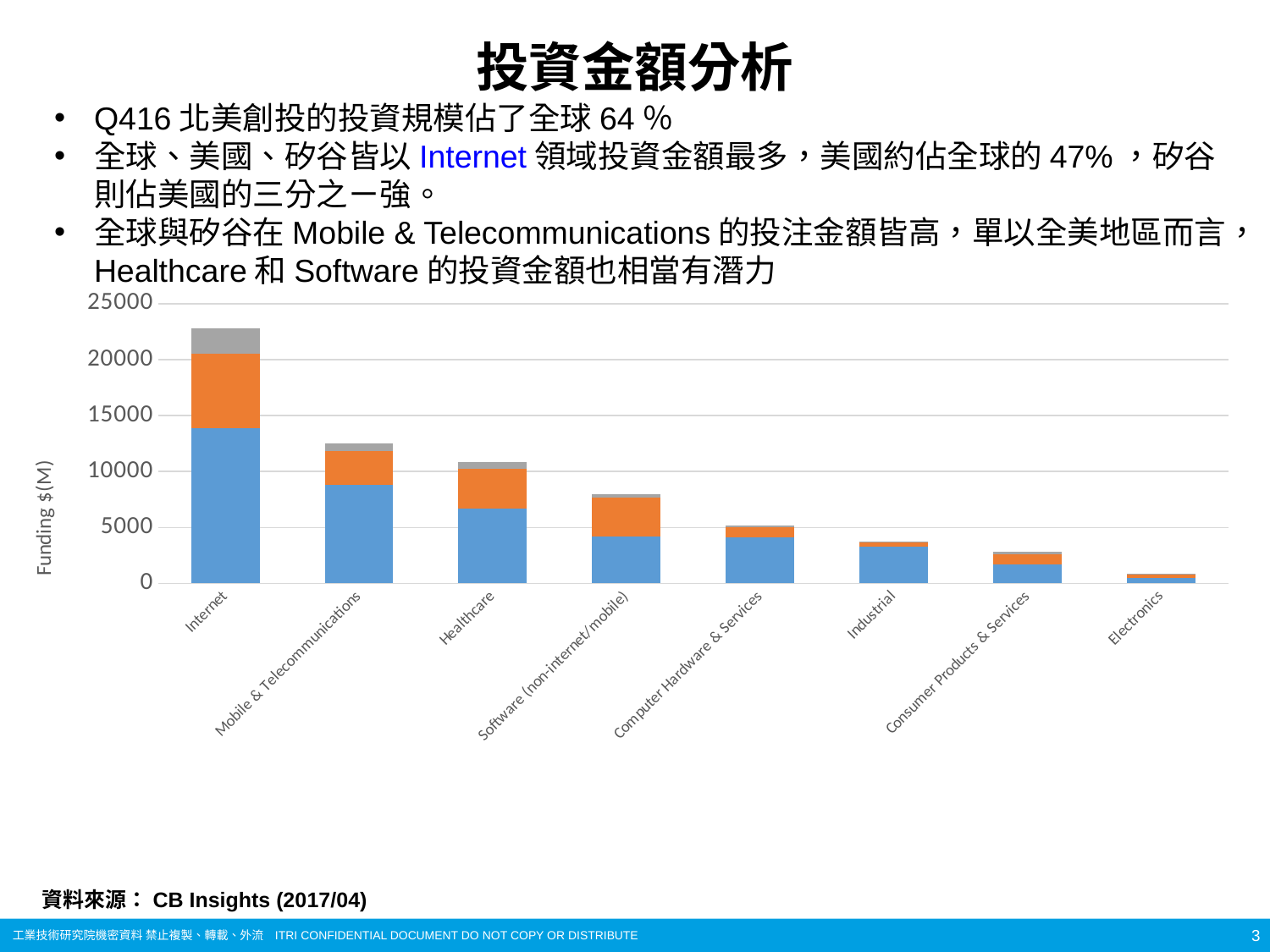

# 投資金額分析
Q416北美創投的投資規模佔了全球64％
全球、美國、矽谷皆以Internet領域投資金額最多，美國約佔全球的47%，矽谷則佔美國的三分之ㄧ強。
全球與矽谷在Mobile & Telecommunications的投注金額皆高，單以全美地區而言，Healthcare和Software的投資金額也相當有潛力

### Chart

| Category | World | US | Silicon Valley |
|---|---|---|---|
| Internet | 13900.0 | 6600.0 | 2270.0 |
| Mobile & Telecommunications | 8790.0 | 3030.0 | 672.8 |
| Healthcare | 6710.0 | 3550.0 | 577.8 |
| Software (non-internet/mobile) | 4190.0 | 3460.0 | 347.4 |
| Computer Hardware & Services | 4120.0 | 920.3 | 155.5 |
| Industrial | 3310.0 | 408.8 | 52.1 |
| Consumer Products & Services | 1710.0 | 864.8 | 283.5 |
| Electronics | 515.6 | 265.5 | 55.0 |
資料來源：CB Insights (2017/04)